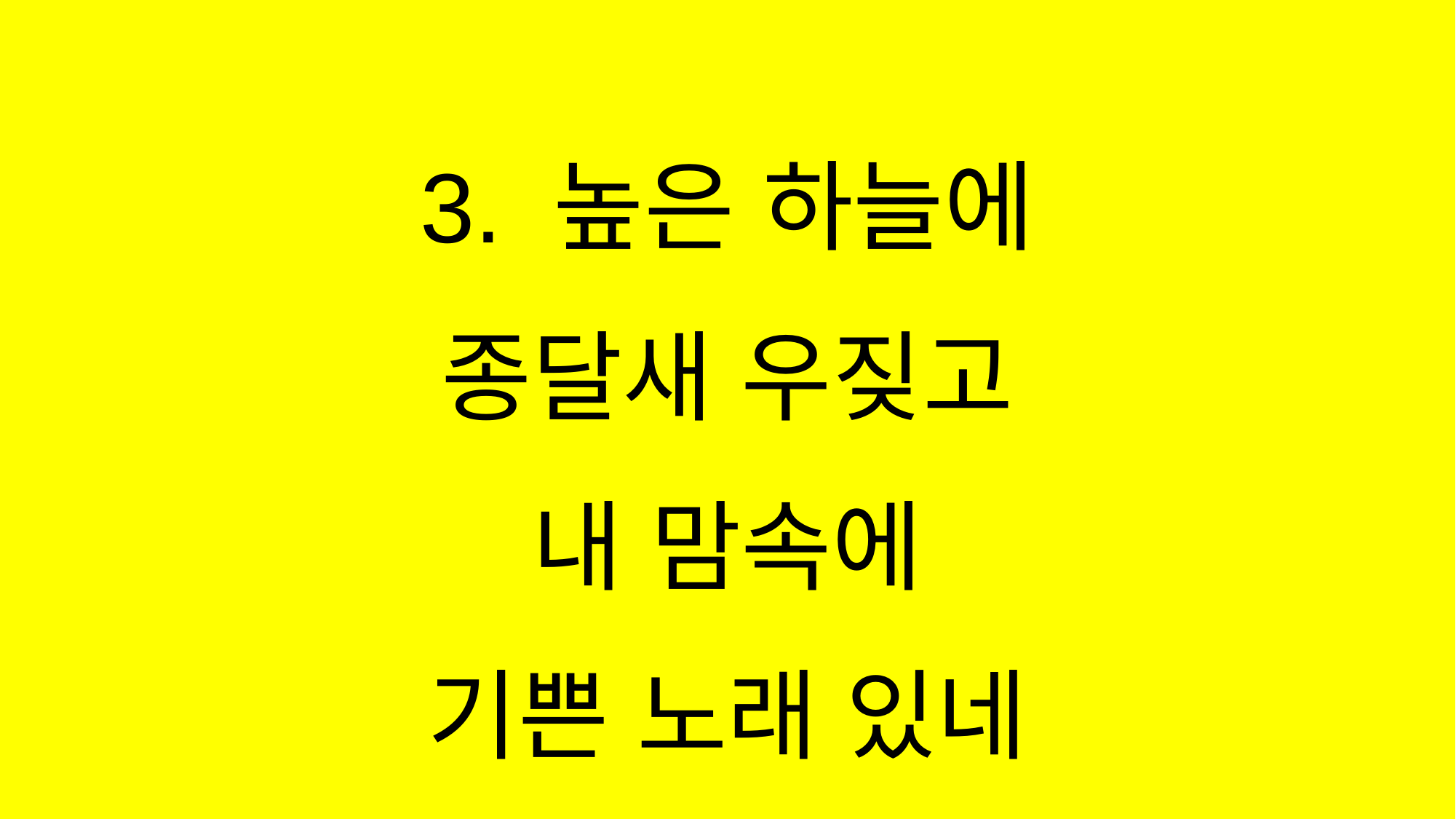

#
3. 높은 하늘에

종달새 우짖고

내 맘속에

기쁜 노래 있네